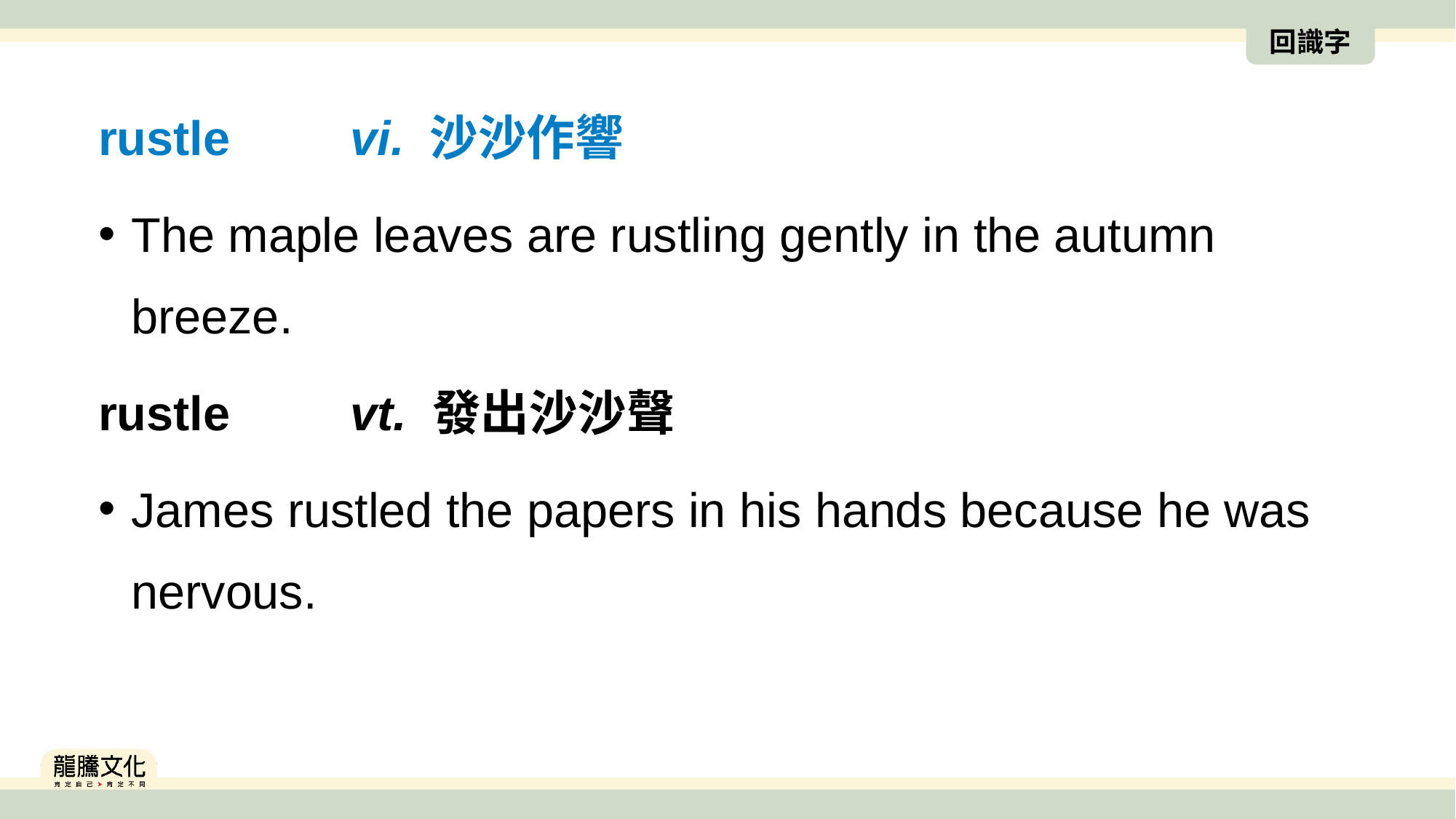

回識字
rustle　　vi. 沙沙作響
The maple leaves are rustling gently in the autumn breeze.
rustle　　vt. 發出沙沙聲
James rustled the papers in his hands because he was nervous.